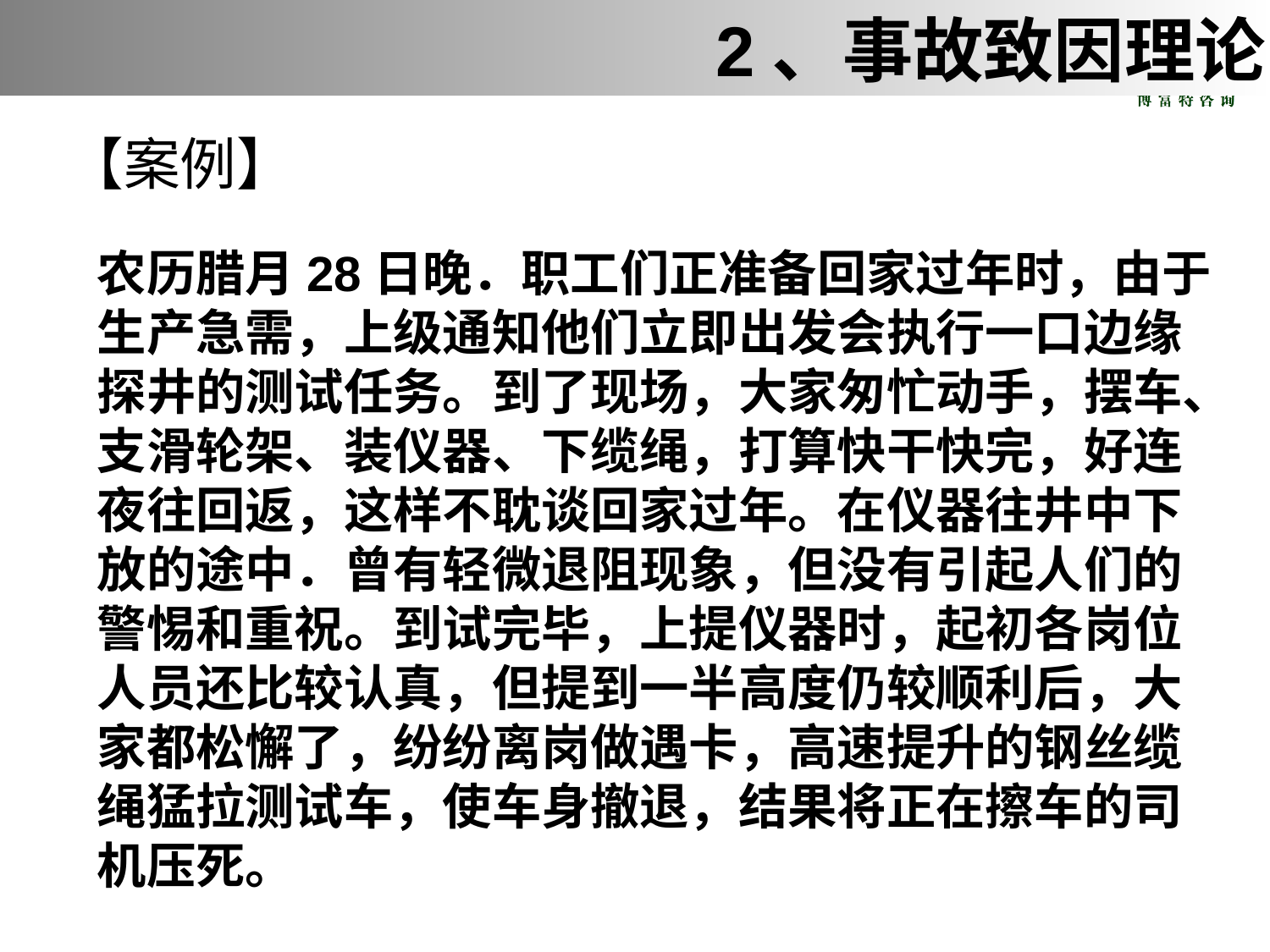

1、事故与人的关系
2、事故致因理论
【案例】
农历腊月28日晚．职工们正准备回家过年时，由于生产急需，上级通知他们立即出发会执行一口边缘探井的测试任务。到了现场，大家匆忙动手，摆车、支滑轮架、装仪器、下缆绳，打算快干快完，好连夜往回返，这样不耽谈回家过年。在仪器往井中下放的途中．曾有轻微退阻现象，但没有引起人们的警惕和重祝。到试完毕，上提仪器时，起初各岗位人员还比较认真，但提到一半高度仍较顺利后，大家都松懈了，纷纷离岗做遇卡，高速提升的钢丝缆绳猛拉测试车，使车身撤退，结果将正在擦车的司机压死。